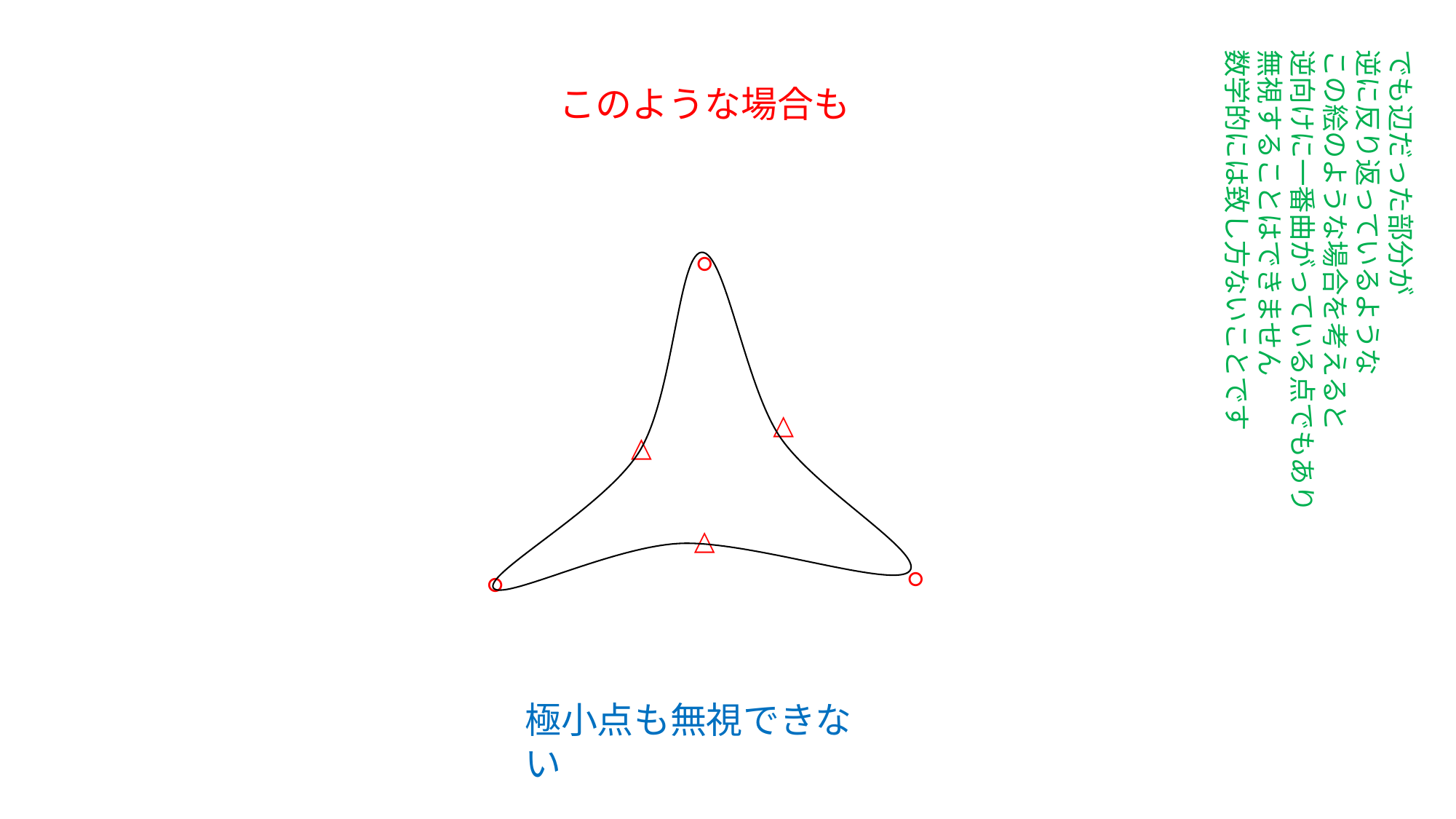

でも辺だった部分が
逆に反り返っているような
この絵のような場合を考えると
逆向けに一番曲がっている点でもあり
無視することはできません
数学的には致し方ないことです
このような場合も
○

△
△
△
○
○
極小点も無視できない